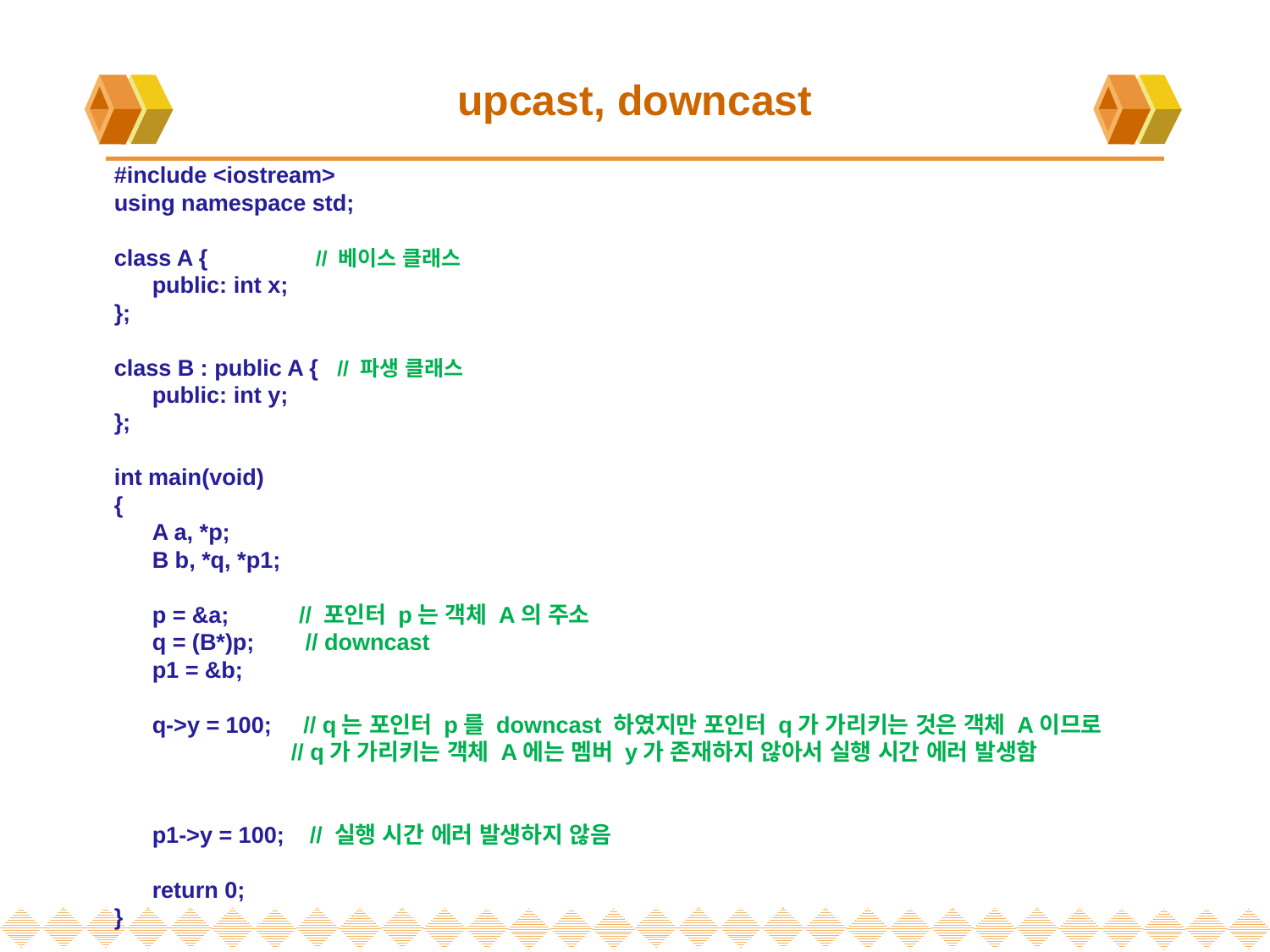

# upcast, downcast
#include <iostream>
using namespace std;

class A {                 // 베이스 클래스
      public: int x;
};

class B : public A {   // 파생 클래스
      public: int y;
};

int main(void)
{
      A a, *p;
      B b, *q, *p1;

      p = &a;           // 포인터 p는 객체 A의 주소
      q = (B*)p;        // downcast
      p1 = &b;

      q->y = 100;     // q는 포인터 p를 downcast 하였지만 포인터 q가 가리키는 것은 객체 A이므로
                           // q가 가리키는 객체 A에는 멤버 y가 존재하지 않아서 실행 시간 에러 발생함
      p1->y = 100;    // 실행 시간 에러 발생하지 않음

      return 0;
}